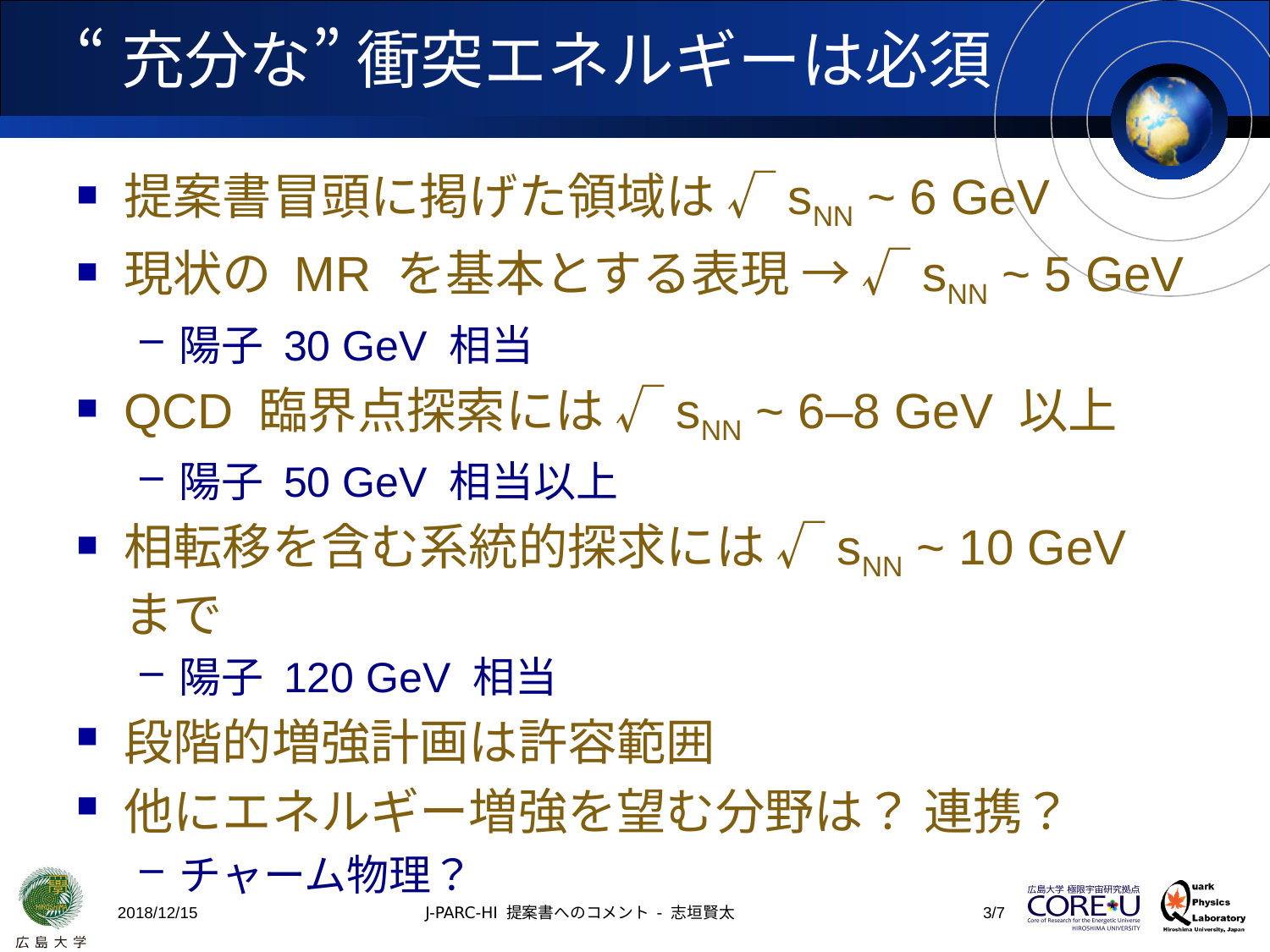

# “充分な” 衝突エネルギーは必須
提案書冒頭に掲げた領域は √sNN ~ 6 GeV
現状の MR を基本とする表現 → √sNN ~ 5 GeV
陽子 30 GeV 相当
QCD 臨界点探索には √sNN ~ 6–8 GeV 以上
陽子 50 GeV 相当以上
相転移を含む系統的探求には √sNN ~ 10 GeV まで
陽子 120 GeV 相当
段階的増強計画は許容範囲
他にエネルギー増強を望む分野は？ 連携？
チャーム物理？

2018/12/15
J-PARC-HI 提案書へのコメント - 志垣賢太
3/7